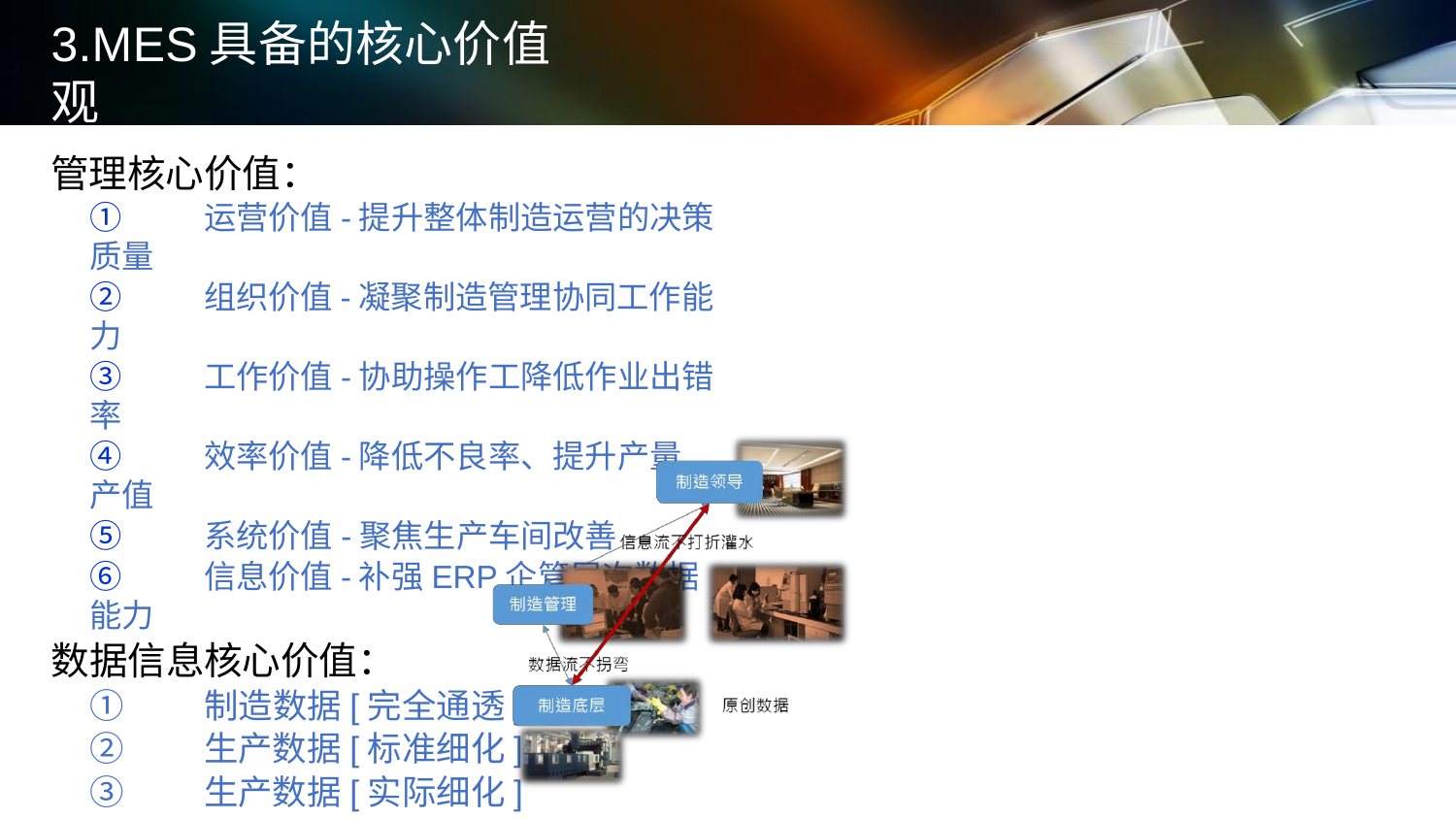

# 3.MES具备的核心价值观
管理核心价值：
①	运营价值-提升整体制造运营的决策质量
②	组织价值-凝聚制造管理协同工作能力
③	工作价值-协助操作工降低作业出错率
④	效率价值-降低不良率、提升产量、产值
⑤	系统价值-聚焦生产车间改善
⑥	信息价值-补强ERP企管层次数据能力
数据信息核心价值：
①	制造数据[完全通透]
②	生产数据[标准细化]
③	生产数据[实际细化]
④	生产数据实际[实时]
⑤	生产数据实际[正确]
⑥	生产数据实际[原始]